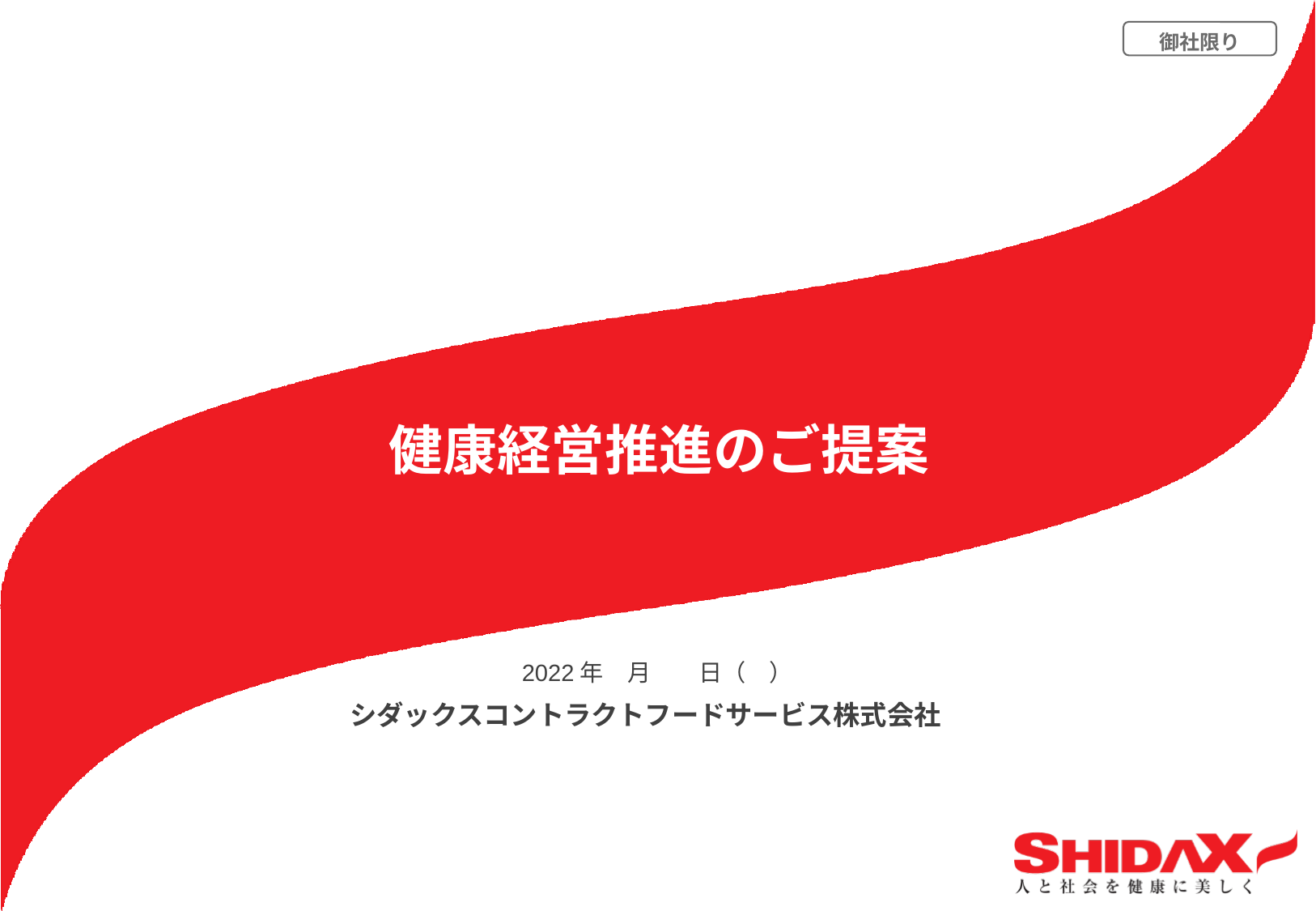

健康経営推進のご提案
2022年　月　　日（　）
シダックスコントラクトフードサービス株式会社